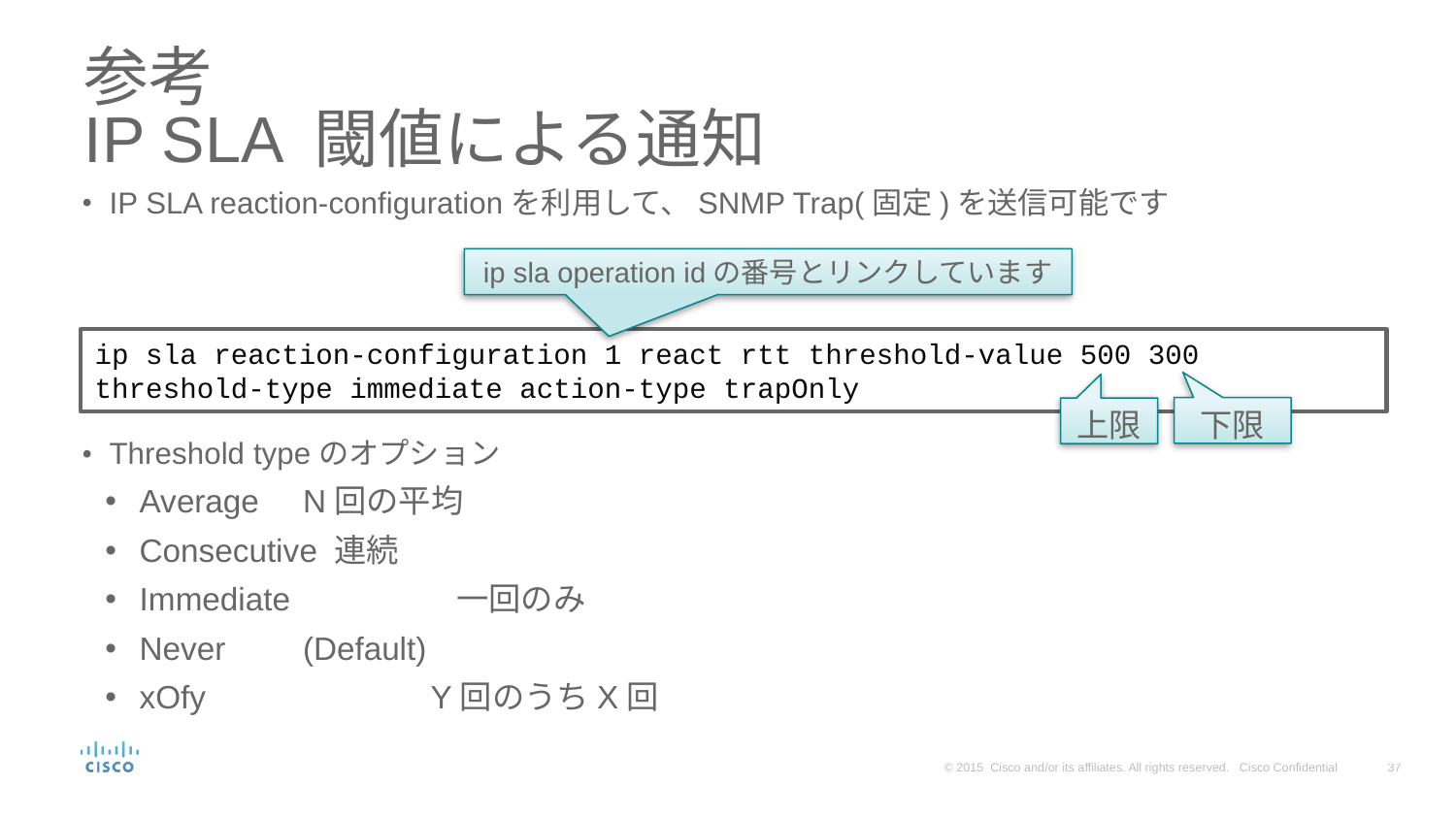

# 参考 IP SLA 閾値による通知
IP SLA reaction-configurationを利用して、SNMP Trap(固定)を送信可能です

Threshold typeのオプション
Average	  N回の平均
Consecutive 連続
Immediate	  一回のみ
Never	  (Default)
xOfy		Y回のうちX回

ip sla operation idの番号とリンクしています
ip sla reaction-configuration 1 react rtt threshold-value 500 300 threshold-type immediate action-type trapOnly
下限
上限